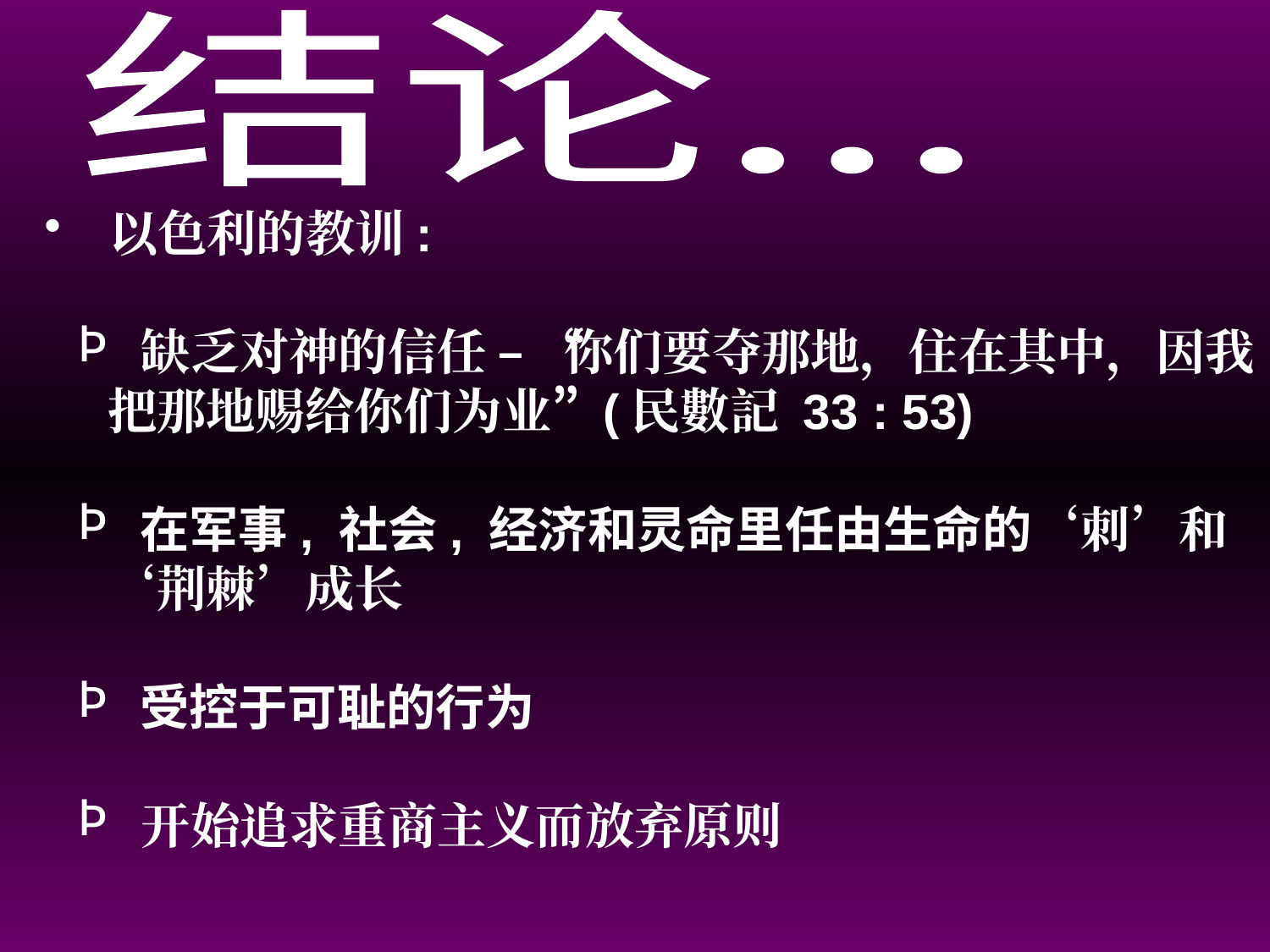

结论...
  以色利的教训:

 缺乏对神的信任 – “你们要夺那地，住在其中，因我把那地赐给你们为业” (民數記 33 : 53)

 在军事, 社会, 经济和灵命里任由生命的‘刺’和‘荆棘’成长

 受控于可耻的行为

 开始追求重商主义而放弃原则